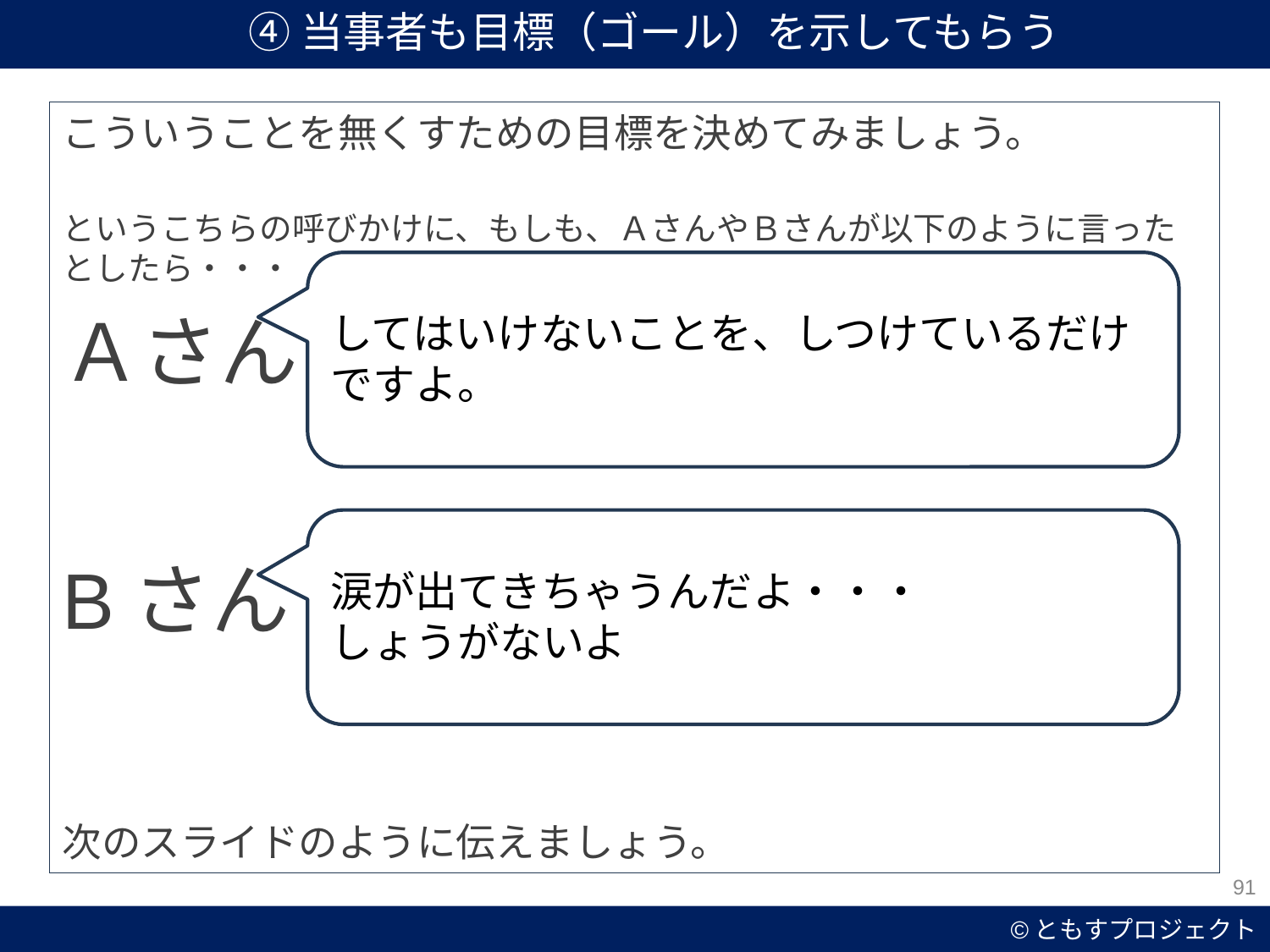

④当事者も目標（ゴール）を示してもらう
こういうことを無くすための目標を決めてみましょう。

というこちらの呼びかけに、もしも、ＡさんやＢさんが以下のように言ったとしたら・・・
Ａさん

Bさん

次のスライドのように伝えましょう。

してはいけないことを、しつけているだけですよ。

涙が出てきちゃうんだよ・・・
しょうがないよ
91
53
©ともすプロジェクト